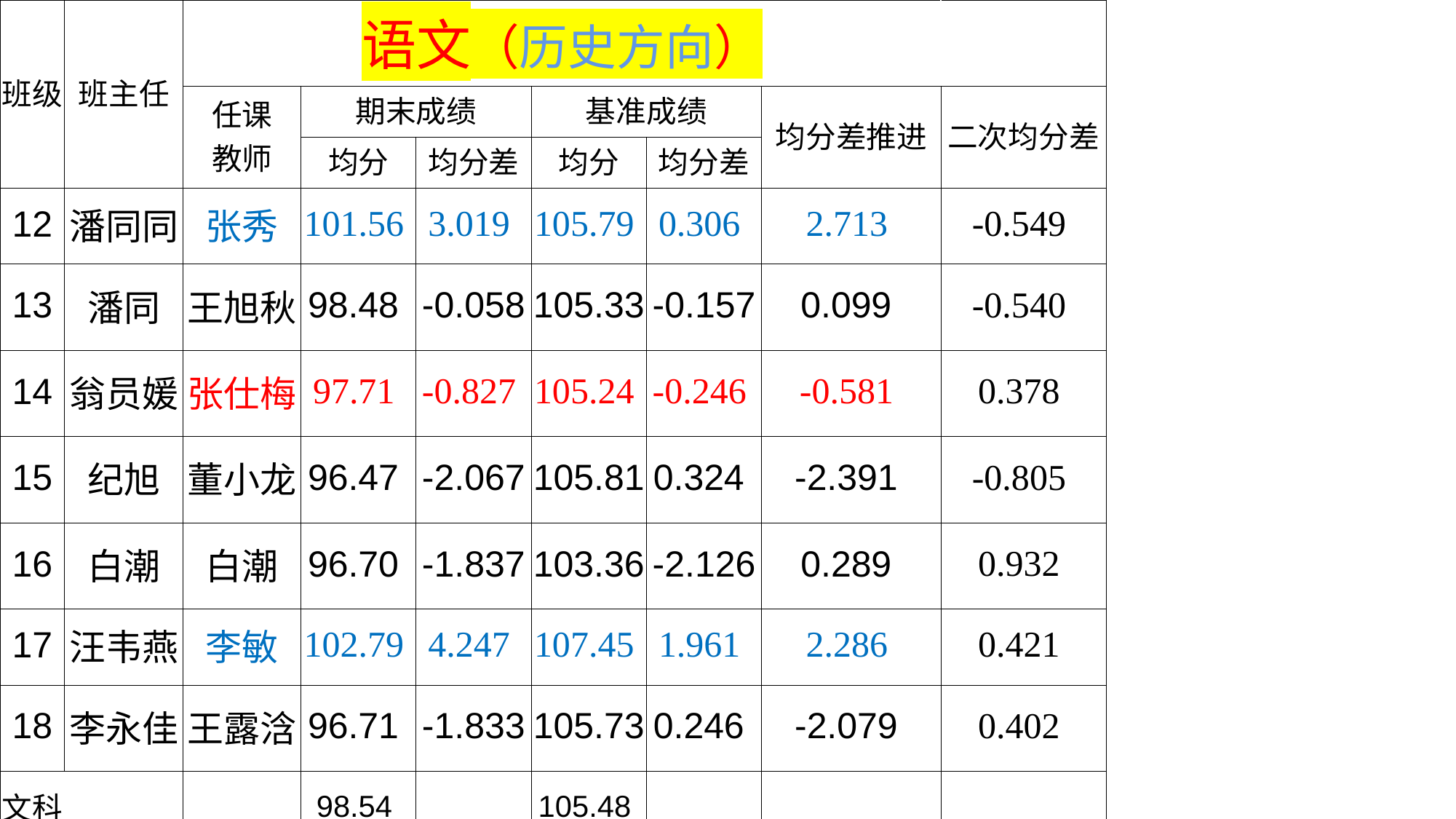

| 班级 | 班主任 | 语文（历史方向） |  |  |  |  |  |  |
| --- | --- | --- | --- | --- | --- | --- | --- | --- |
|  |  | 任课 教师 | 期末成绩 |  | 基准成绩 |  | 均分差推进 | 二次均分差 |
|  |  |  | 均分 | 均分差 | 均分 | 均分差 |  |  |
| 12 | 潘同同 | 张秀 | 101.56 | 3.019 | 105.79 | 0.306 | 2.713 | -0.549 |
| 13 | 潘同 | 王旭秋 | 98.48 | -0.058 | 105.33 | -0.157 | 0.099 | -0.540 |
| 14 | 翁员媛 | 张仕梅 | 97.71 | -0.827 | 105.24 | -0.246 | -0.581 | 0.378 |
| 15 | 纪旭 | 董小龙 | 96.47 | -2.067 | 105.81 | 0.324 | -2.391 | -0.805 |
| 16 | 白潮 | 白潮 | 96.70 | -1.837 | 103.36 | -2.126 | 0.289 | 0.932 |
| 17 | 汪韦燕 | 李敏 | 102.79 | 4.247 | 107.45 | 1.961 | 2.286 | 0.421 |
| 18 | 李永佳 | 王露浛 | 96.71 | -1.833 | 105.73 | 0.246 | -2.079 | 0.402 |
| 文科 |  |  | 98.54 |  | 105.48 |  |  |  |